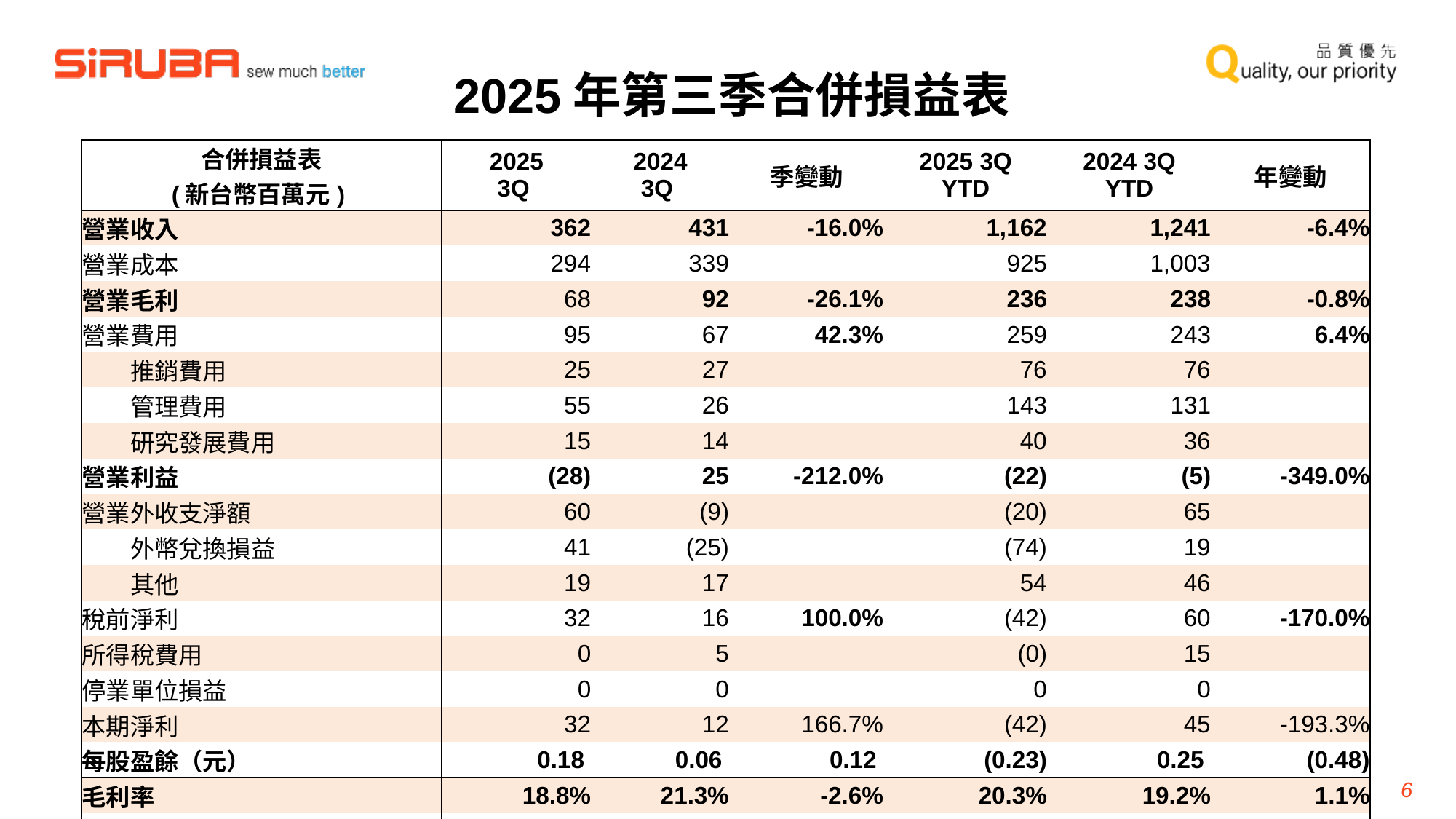

2025年第三季合併損益表
| 合併損益表 (新台幣百萬元) | 2025 3Q | 2024 3Q | 季變動 | 2025 3Q YTD | 2024 3Q YTD | 年變動 |
| --- | --- | --- | --- | --- | --- | --- |
| 營業收入 | 362 | 431 | -16.0% | 1,162 | 1,241 | -6.4% |
| 營業成本 | 294 | 339 |  | 925 | 1,003 |  |
| 營業毛利 | 68 | 92 | -26.1% | 236 | 238 | -0.8% |
| 營業費用 | 95 | 67 | 42.3% | 259 | 243 | 6.4% |
| 推銷費用 | 25 | 27 |  | 76 | 76 |  |
| 管理費用 | 55 | 26 |  | 143 | 131 |  |
| 研究發展費用 | 15 | 14 |  | 40 | 36 |  |
| 營業利益 | (28) | 25 | -212.0% | (22) | (5) | -349.0% |
| 營業外收支淨額 | 60 | (9) |  | (20) | 65 |  |
| 外幣兌換損益 | 41 | (25) |  | (74) | 19 |  |
| 其他 | 19 | 17 |  | 54 | 46 |  |
| 稅前淨利 | 32 | 16 | 100.0% | (42) | 60 | -170.0% |
| 所得稅費用 | 0 | 5 |  | (0) | 15 |  |
| 停業單位損益 | 0 | 0 |  | 0 | 0 |  |
| 本期淨利 | 32 | 12 | 166.7% | (42) | 45 | -193.3% |
| 每股盈餘（元） | 0.18 | 0.06 | 0.12 | (0.23) | 0.25 | (0.48) |
| 毛利率 | 18.8% | 21.3% | -2.6% | 20.3% | 19.2% | 1.1% |
| 營利率 | -7.7% | 5.8% | -13.5% | -1.9% | -0.4% | -1.5% |
| 淨利率 | 8.8% | 2.8% | 6.1% | -3.6% | 3.6% | -7.2% |
| 營業費用率 | 26.2% | 15.5% | 10.7% | 22.3% | 19.6% | 2.7% |
6